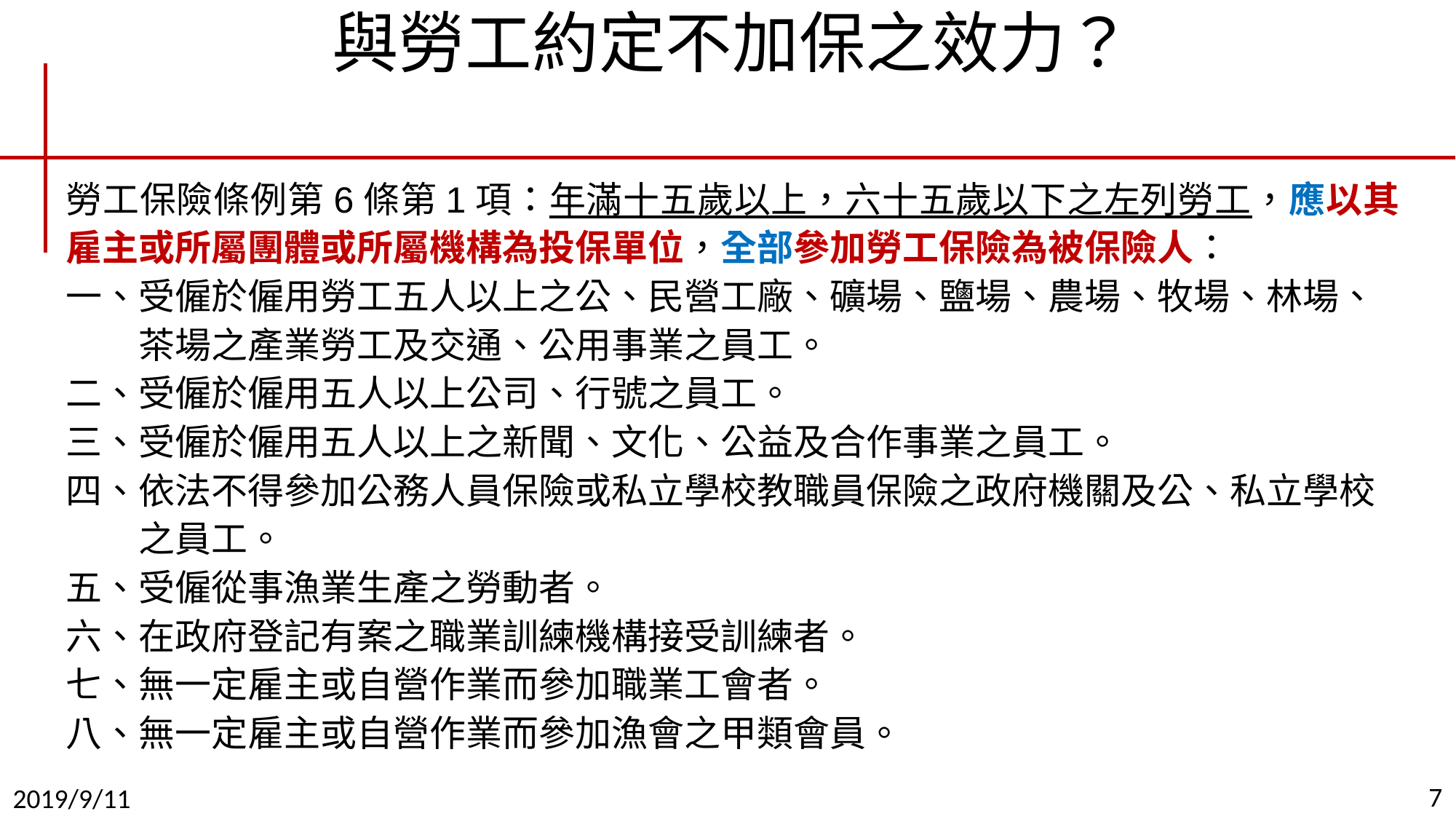

# 與勞工約定不加保之效力？
勞工保險條例第6條第1項：年滿十五歲以上，六十五歲以下之左列勞工，應以其雇主或所屬團體或所屬機構為投保單位，全部參加勞工保險為被保險人：
一、受僱於僱用勞工五人以上之公、民營工廠、礦場、鹽場、農場、牧場、林場、
　　茶場之產業勞工及交通、公用事業之員工。
二、受僱於僱用五人以上公司、行號之員工。
三、受僱於僱用五人以上之新聞、文化、公益及合作事業之員工。
四、依法不得參加公務人員保險或私立學校教職員保險之政府機關及公、私立學校
　　之員工。
五、受僱從事漁業生產之勞動者。
六、在政府登記有案之職業訓練機構接受訓練者。
七、無一定雇主或自營作業而參加職業工會者。
八、無一定雇主或自營作業而參加漁會之甲類會員。
7
2019/9/11